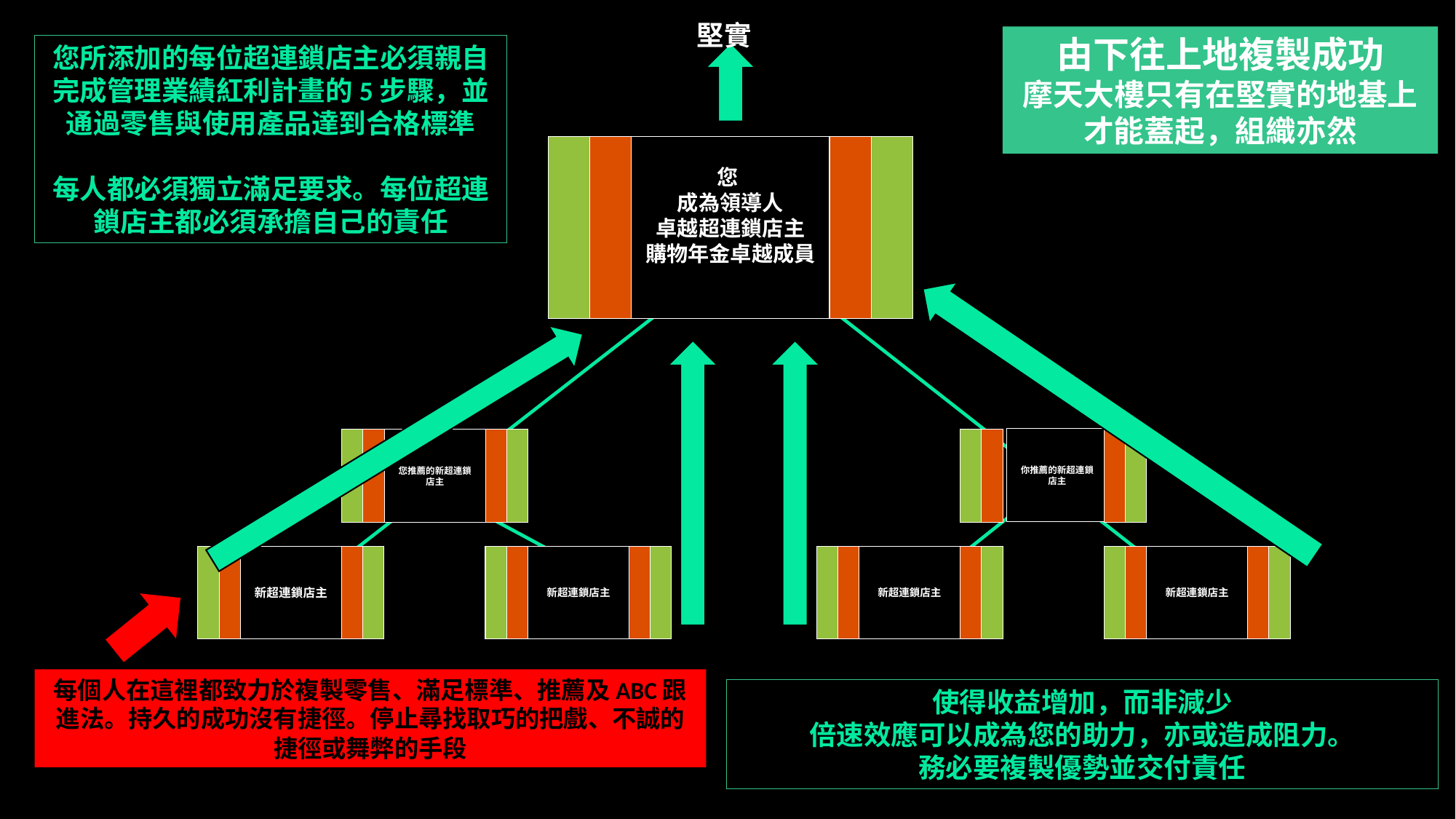

堅實
由下往上地複製成功
摩天大樓只有在堅實的地基上才能蓋起，組織亦然
您所添加的每位超連鎖店主必須親自完成管理業績紅利計畫的5步驟，並通過零售與使用產品達到合格標準

每人都必須獨立滿足要求。每位超連鎖店主都必須承擔自己的責任

您
成為領導人
卓越超連鎖店主
購物年金卓越成員

你推薦的新超連鎖店主

您推薦的新超連鎖店主

新超連鎖店主

新超連鎖店主

新超連鎖店主

新超連鎖店主

每個人在這裡都致力於複製零售、滿足標準、推薦及ABC跟進法。持久的成功沒有捷徑。停止尋找取巧的把戲、不誠的捷徑或舞弊的手段
使得收益增加，而非減少
倍速效應可以成為您的助力，亦或造成阻力。
務必要複製優勢並交付責任